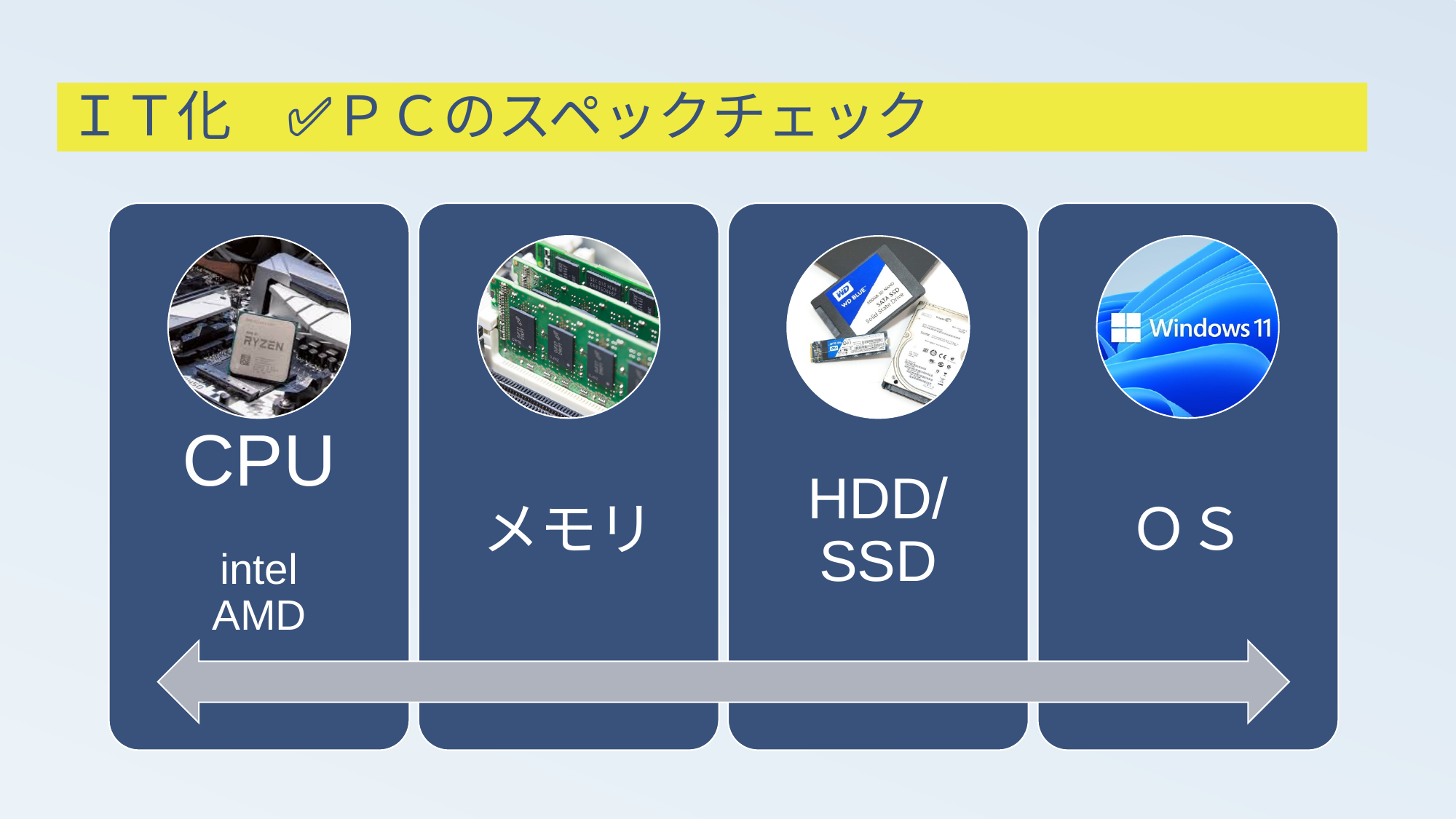

# ＩＴ化　✅ＰＣのスペックチェック
CPU
intel
AMD
メモリ
HDD/SSD
ＯＳ